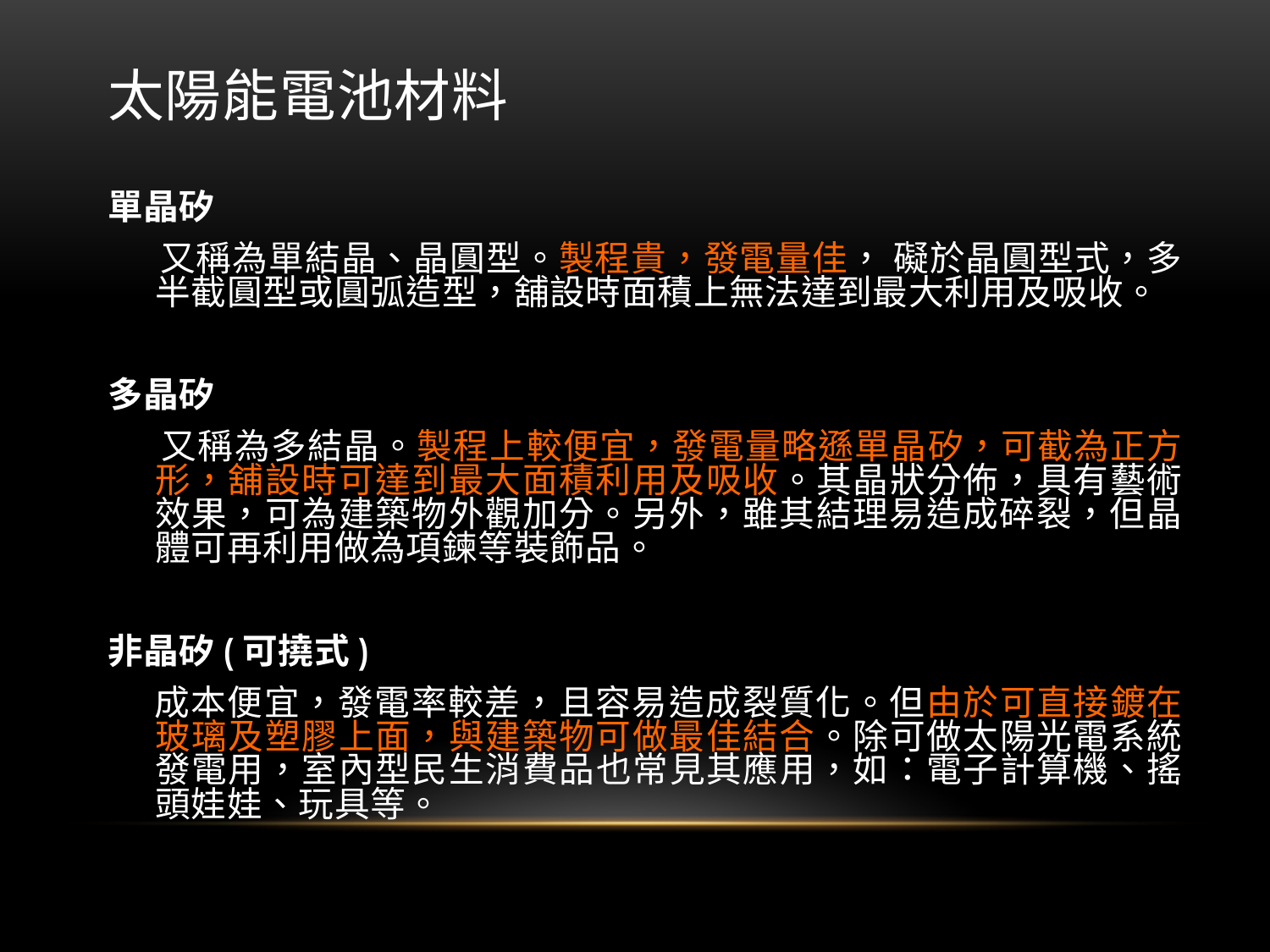

# 太陽能電池材料
單晶矽
     又稱為單結晶、晶圓型。製程貴，發電量佳， 礙於晶圓型式，多半截圓型或圓弧造型，舖設時面積上無法達到最大利用及吸收。

多晶矽
     又稱為多結晶。製程上較便宜，發電量略遜單晶矽，可截為正方形，舖設時可達到最大面積利用及吸收。其晶狀分佈，具有藝術效果，可為建築物外觀加分。另外，雖其結理易造成碎裂，但晶體可再利用做為項鍊等裝飾品。

非晶矽(可撓式)
    成本便宜，發電率較差，且容易造成裂質化。但由於可直接鍍在玻璃及塑膠上面，與建築物可做最佳結合。除可做太陽光電系統發電用，室內型民生消費品也常見其應用，如：電子計算機、搖頭娃娃、玩具等。